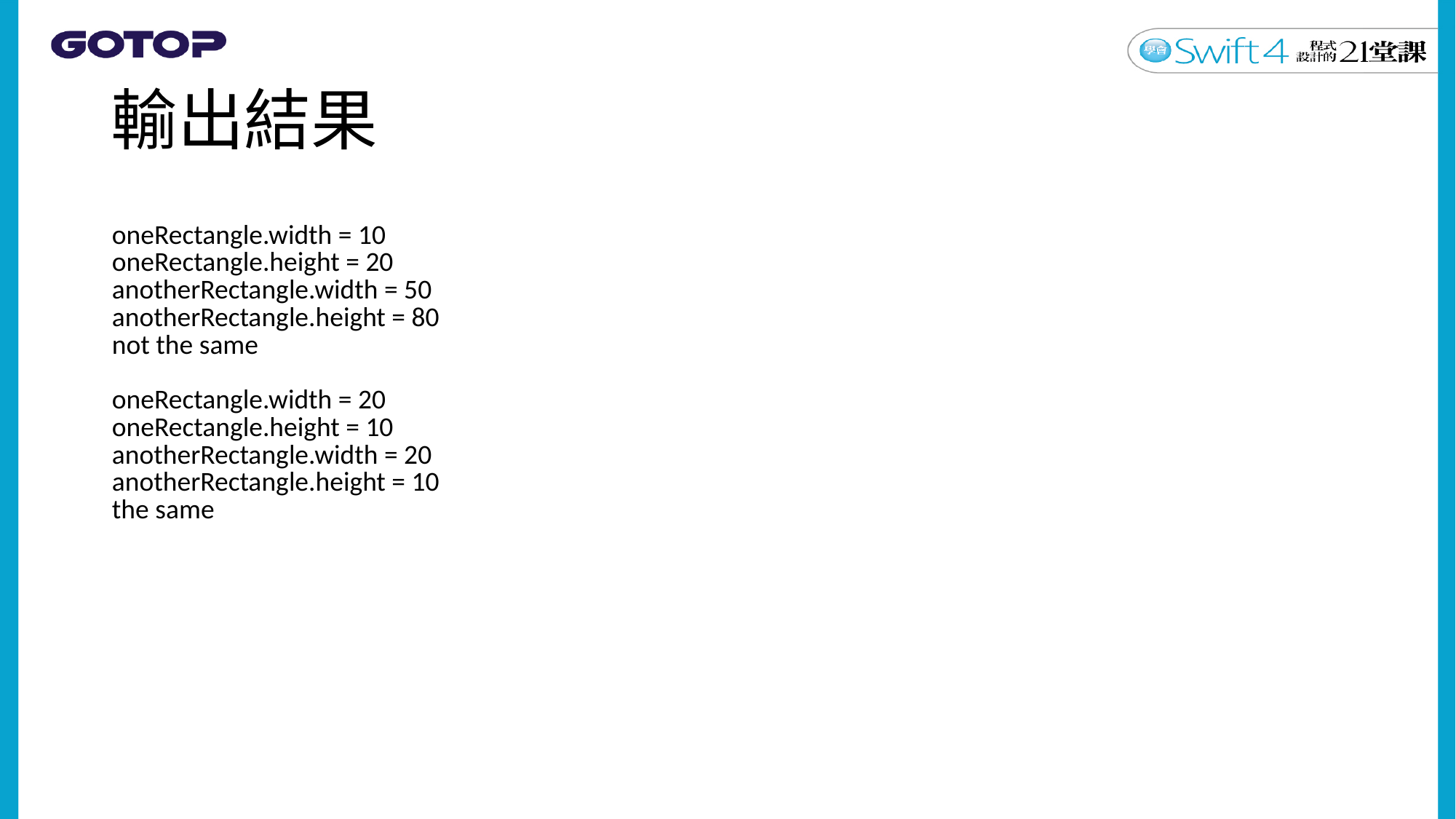

# 輸出結果
| oneRectangle.width = 10 oneRectangle.height = 20 anotherRectangle.width = 50 anotherRectangle.height = 80 not the same   oneRectangle.width = 20 oneRectangle.height = 10 anotherRectangle.width = 20 anotherRectangle.height = 10 the same |
| --- |